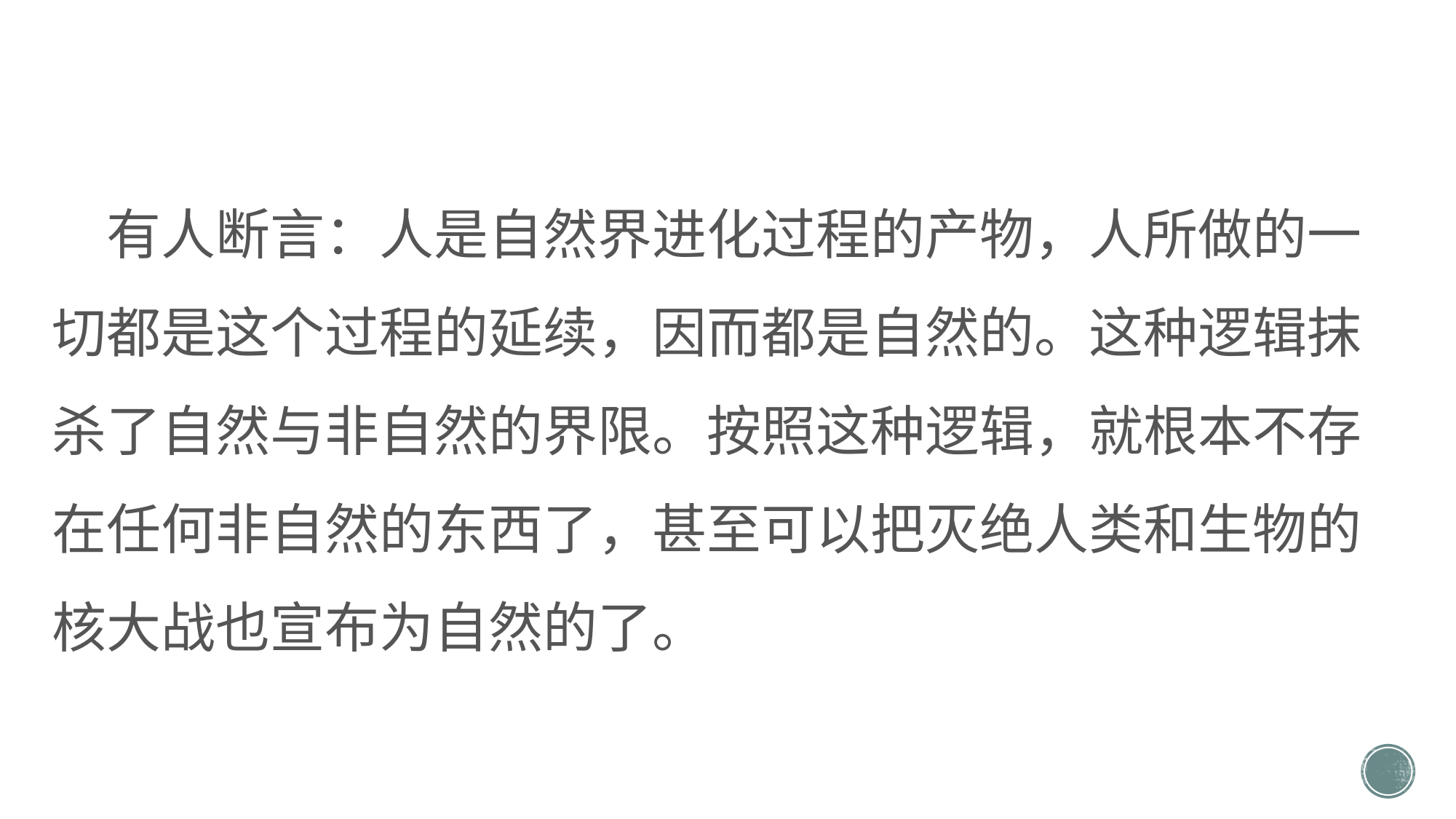

有人断言：人是自然界进化过程的产物，人所做的一切都是这个过程的延续，因而都是自然的。这种逻辑抹杀了自然与非自然的界限。按照这种逻辑，就根本不存在任何非自然的东西了，甚至可以把灭绝人类和生物的核大战也宣布为自然的了。